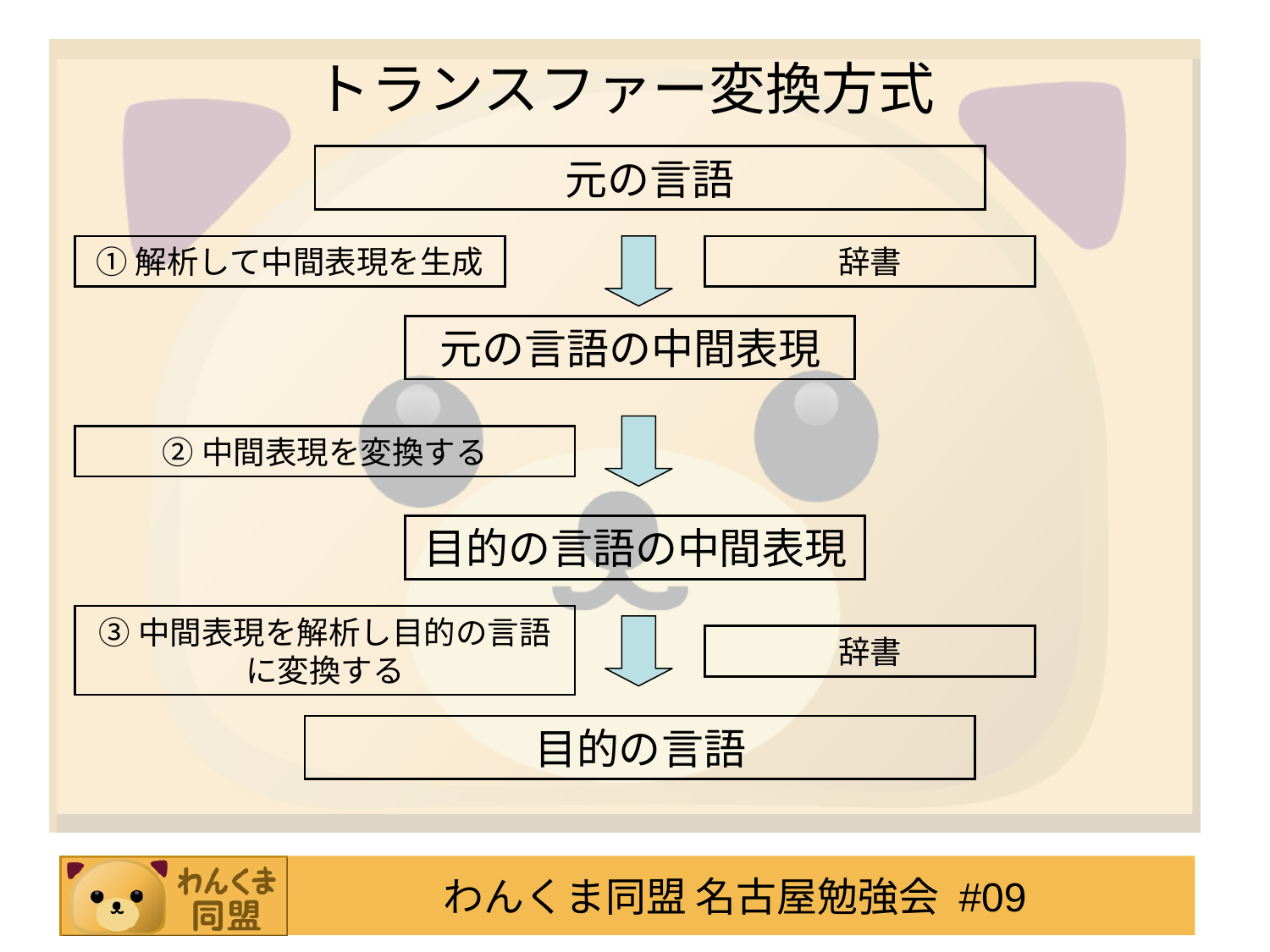

トランスファー変換方式
元の言語
①解析して中間表現を生成

辞書
元の言語の中間表現

②中間表現を変換する
目的の言語の中間表現
③中間表現を解析し目的の言語に変換する

辞書
目的の言語